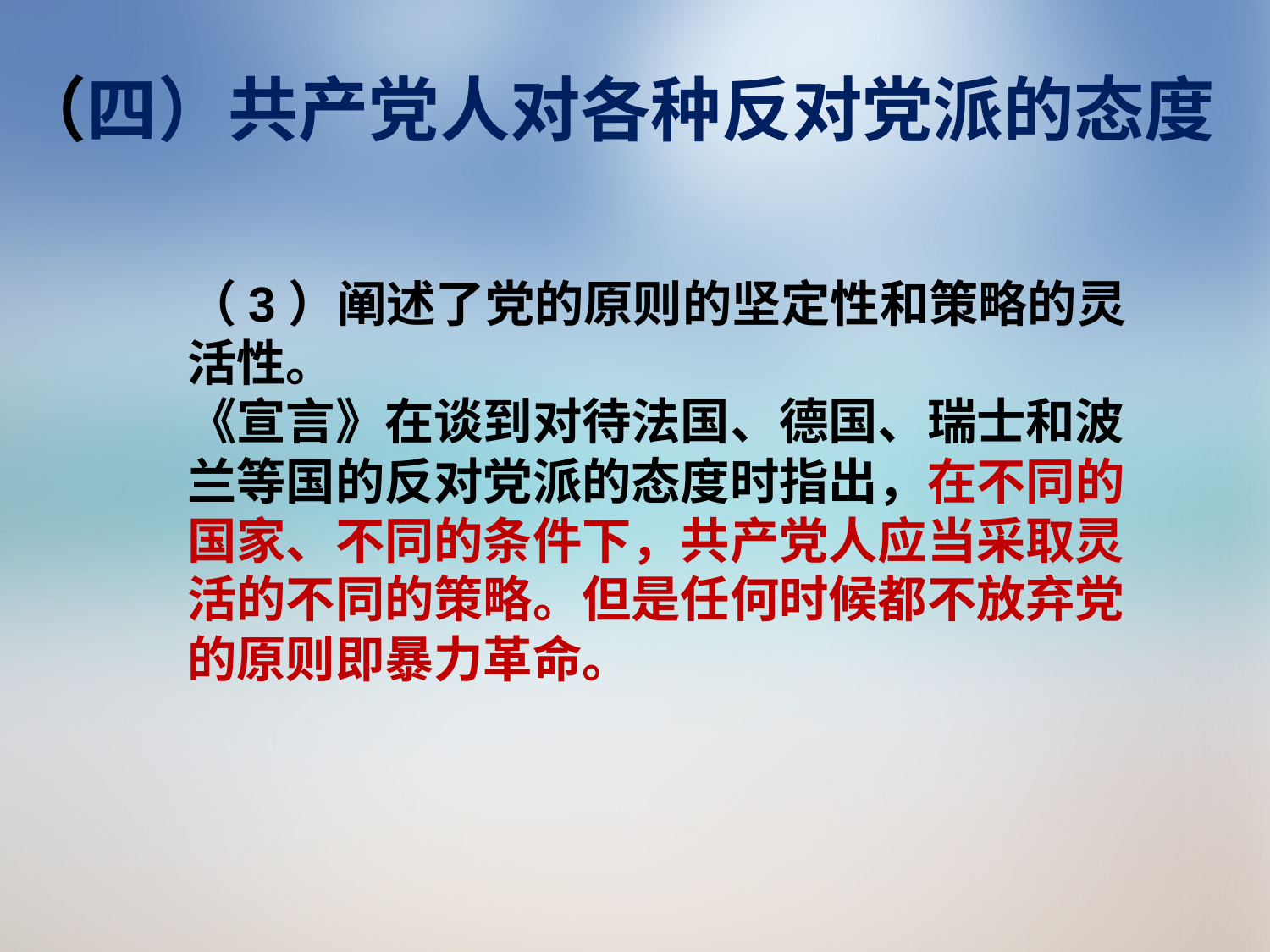

# （四）共产党人对各种反对党派的态度
（3）阐述了党的原则的坚定性和策略的灵活性。
《宣言》在谈到对待法国、德国、瑞士和波兰等国的反对党派的态度时指出，在不同的国家、不同的条件下，共产党人应当采取灵活的不同的策略。但是任何时候都不放弃党的原则即暴力革命。